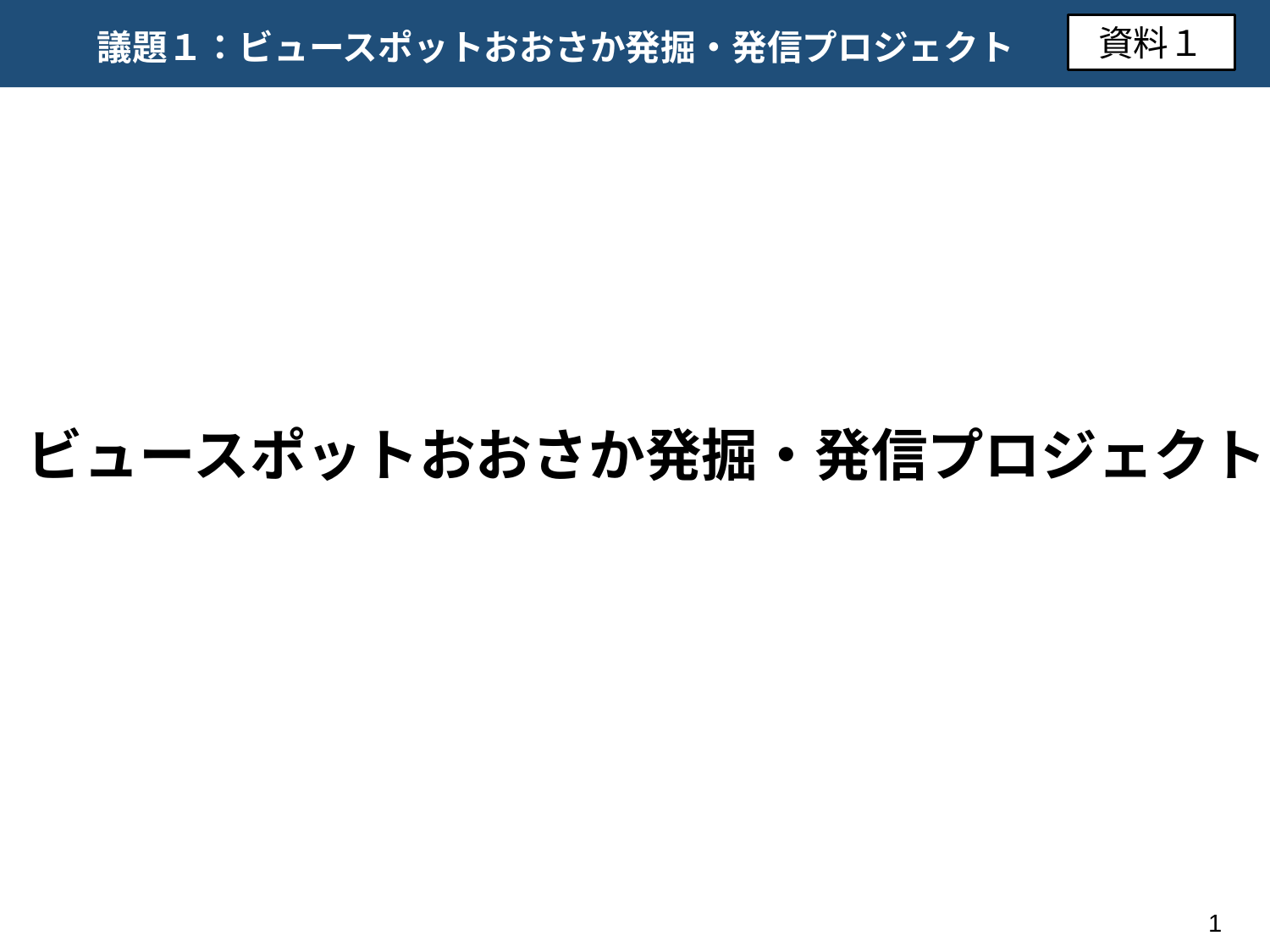

議題１：ビュースポットおおさか発掘・発信プロジェクト
資料１
ビュースポットおおさか発掘・発信プロジェクト
1